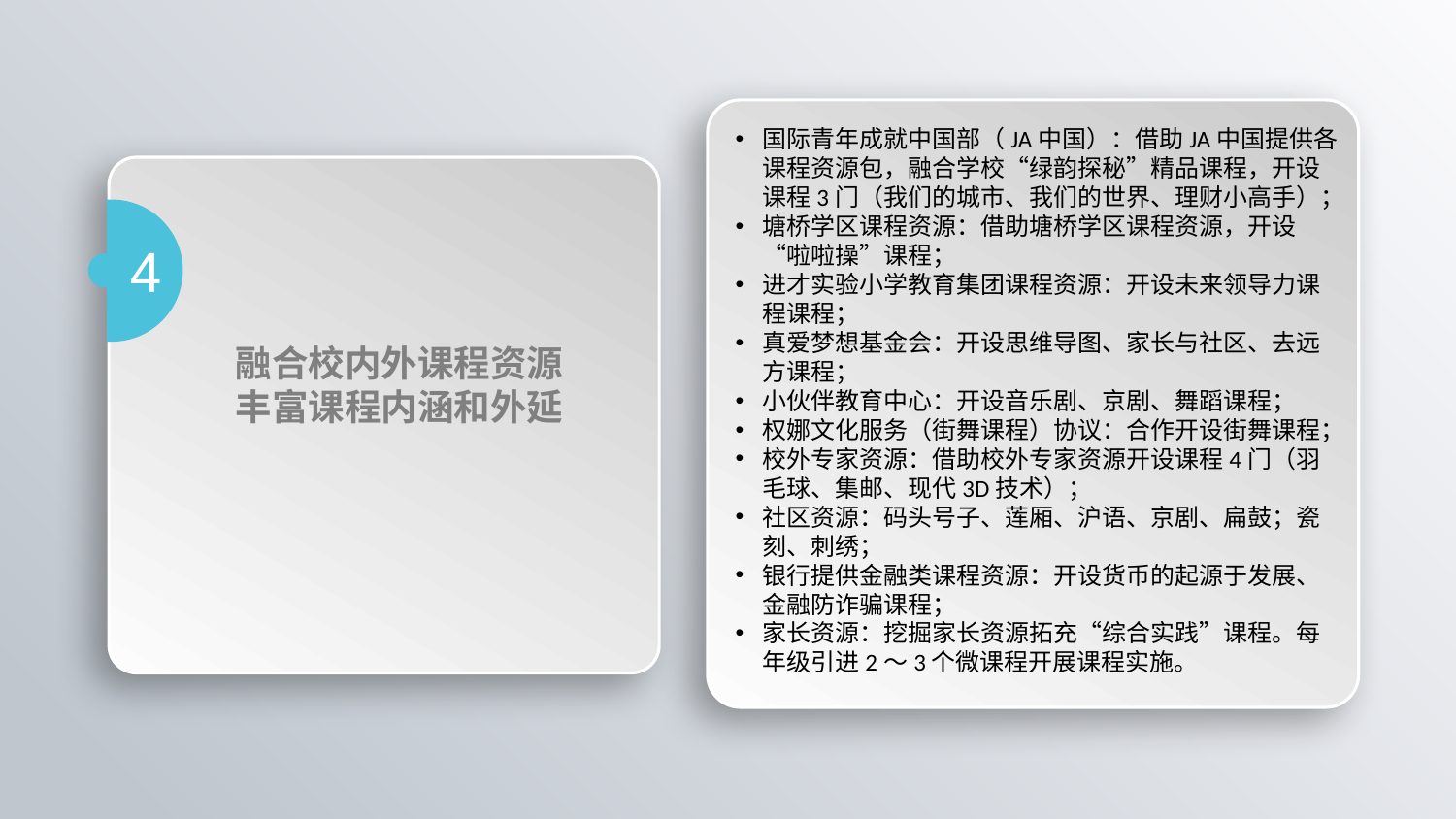

国际青年成就中国部（JA中国）：借助JA中国提供各课程资源包，融合学校“绿韵探秘”精品课程，开设课程3门（我们的城市、我们的世界、理财小高手）；
塘桥学区课程资源：借助塘桥学区课程资源，开设“啦啦操”课程；
进才实验小学教育集团课程资源：开设未来领导力课程课程；
真爱梦想基金会：开设思维导图、家长与社区、去远方课程；
小伙伴教育中心：开设音乐剧、京剧、舞蹈课程；
权娜文化服务（街舞课程）协议：合作开设街舞课程；
校外专家资源：借助校外专家资源开设课程4门（羽毛球、集邮、现代3D技术）；
社区资源：码头号子、莲厢、沪语、京剧、扁鼓；瓷刻、刺绣；
银行提供金融类课程资源：开设货币的起源于发展、金融防诈骗课程；
家长资源：挖掘家长资源拓充“综合实践”课程。每年级引进2～3个微课程开展课程实施。

4
# 融合校内外课程资源 丰富课程内涵和外延